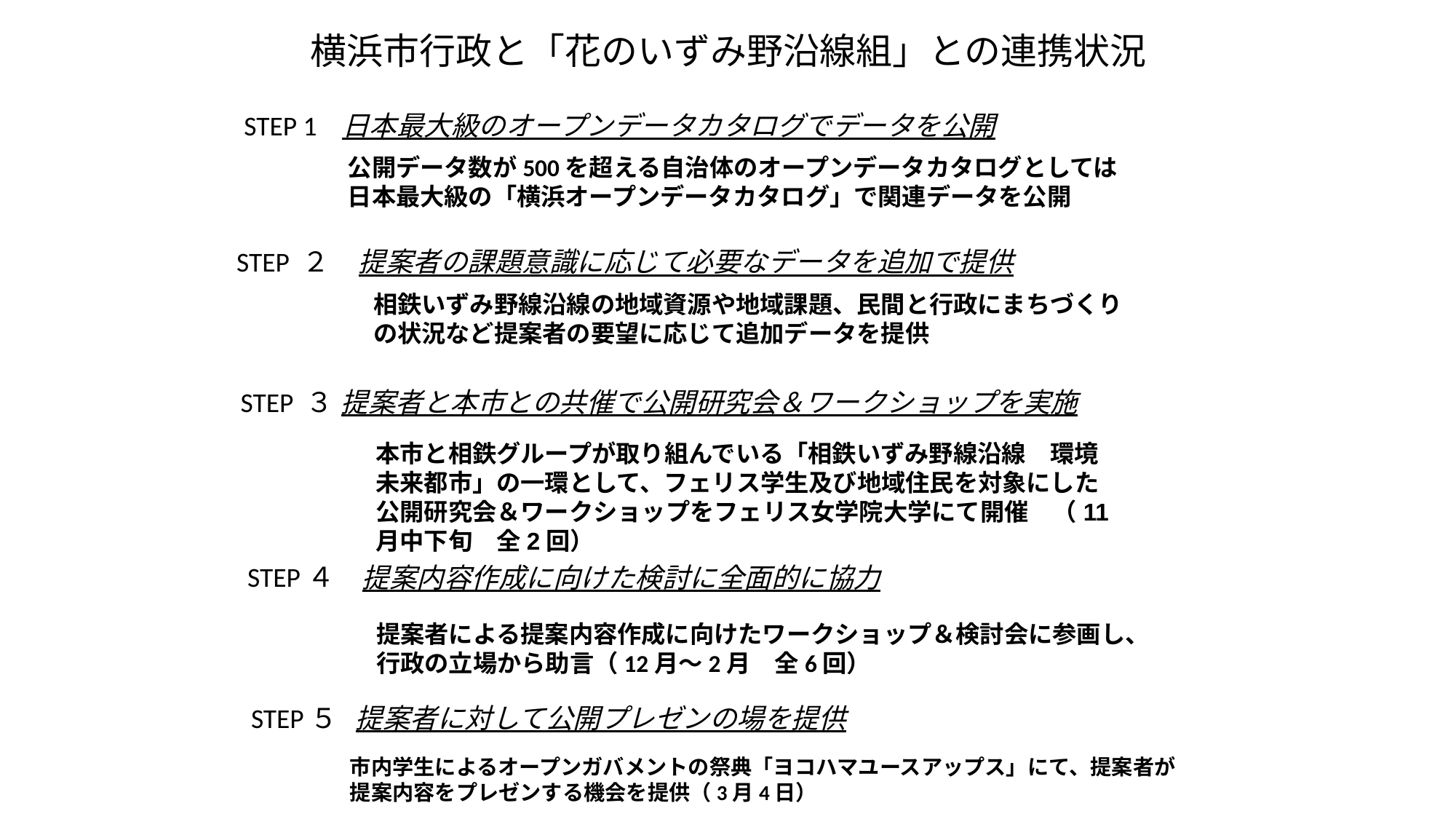

横浜市行政と「花のいずみ野沿線組」との連携状況
STEP 1
日本最大級のオープンデータカタログでデータを公開
公開データ数が500を超える自治体のオープンデータカタログとしては
日本最大級の「横浜オープンデータカタログ」で関連データを公開
STEP ２
提案者の課題意識に応じて必要なデータを追加で提供
相鉄いずみ野線沿線の地域資源や地域課題、民間と行政にまちづくり
の状況など提案者の要望に応じて追加データを提供
STEP ３
提案者と本市との共催で公開研究会＆ワークショップを実施
本市と相鉄グループが取り組んでいる「相鉄いずみ野線沿線　環境未来都市」の一環として、フェリス学生及び地域住民を対象にした公開研究会＆ワークショップをフェリス女学院大学にて開催　（11月中下旬　全2回）
STEP４
提案内容作成に向けた検討に全面的に協力
提案者による提案内容作成に向けたワークショップ＆検討会に参画し、
行政の立場から助言（12月～2月　全6回）
STEP５
提案者に対して公開プレゼンの場を提供
市内学生によるオープンガバメントの祭典「ヨコハマユースアップス」にて、提案者が
提案内容をプレゼンする機会を提供（3月4日）